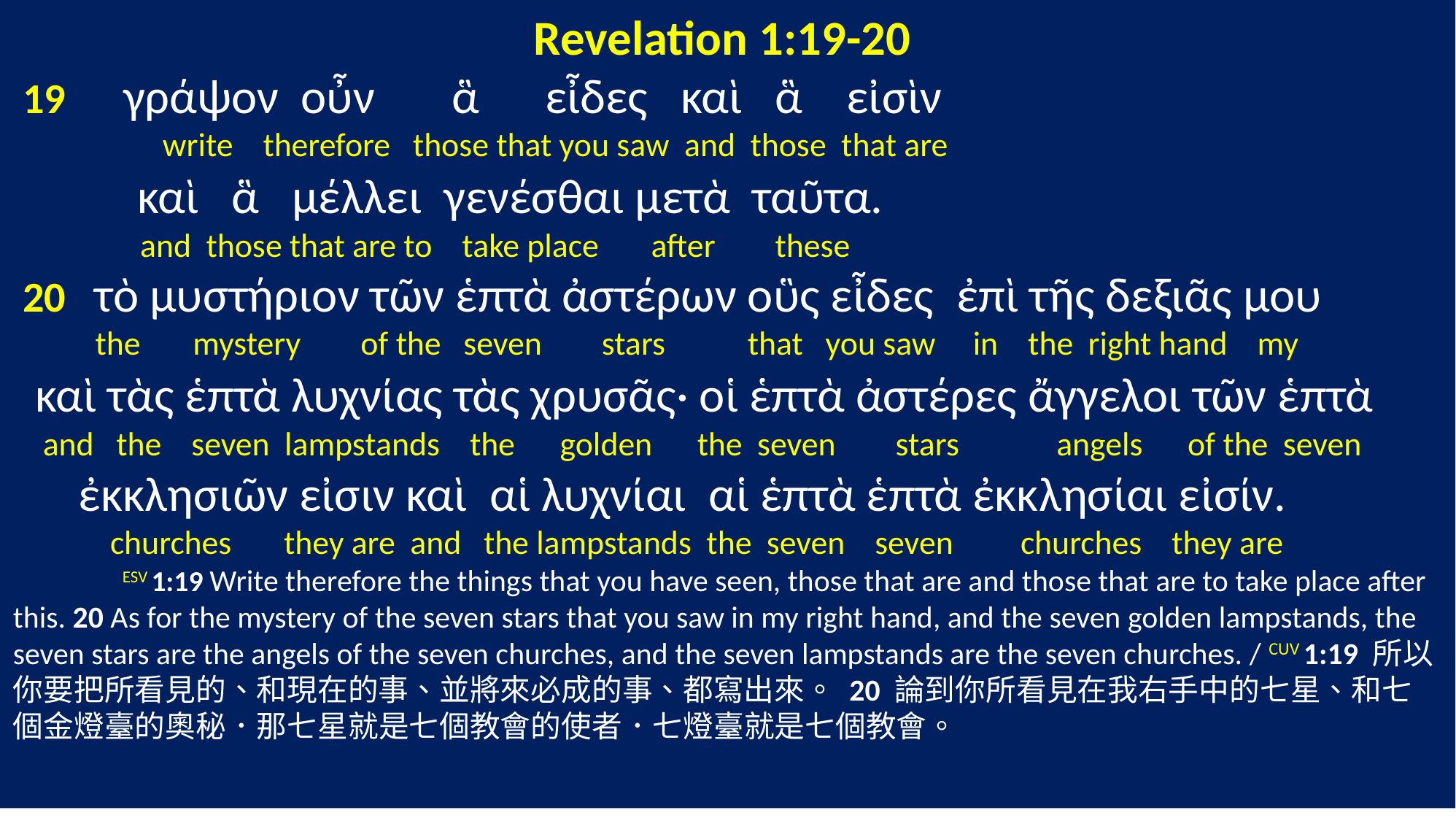

Revelation 1:19-20
 19      γράψον  οὖν       ἃ      εἶδες   καὶ   ἃ    εἰσὶν
                    write    therefore   those that you saw  and  those  that are
           καὶ   ἃ   μέλλει  γενέσθαι μετὰ  ταῦτα.
                 and  those that are to    take place       after        these
 20   τὸ μυστήριον τῶν ἑπτὰ ἀστέρων οὓς εἶδες  ἐπὶ τῆς δεξιᾶς μου
           the       mystery        of the   seven        stars           that   you saw     in    the  right hand    my
  καὶ τὰς ἑπτὰ λυχνίας τὰς χρυσᾶς· οἱ ἑπτὰ ἀστέρες ἄγγελοι τῶν ἑπτὰ
    and   the    seven  lampstands    the      golden      the  seven        stars             angels      of the  seven
      ἐκκλησιῶν εἰσιν καὶ  αἱ λυχνίαι  αἱ ἑπτὰ ἑπτὰ ἐκκλησίαι εἰσίν.
             churches       they are  and   the lampstands  the  seven    seven         churches    they are
	ESV 1:19 Write therefore the things that you have seen, those that are and those that are to take place after this. 20 As for the mystery of the seven stars that you saw in my right hand, and the seven golden lampstands, the seven stars are the angels of the seven churches, and the seven lampstands are the seven churches. / CUV 1:19 所以你要把所看見的、和現在的事、並將來必成的事、都寫出來。 20 論到你所看見在我右手中的七星、和七個金燈臺的奧秘．那七星就是七個教會的使者．七燈臺就是七個教會。